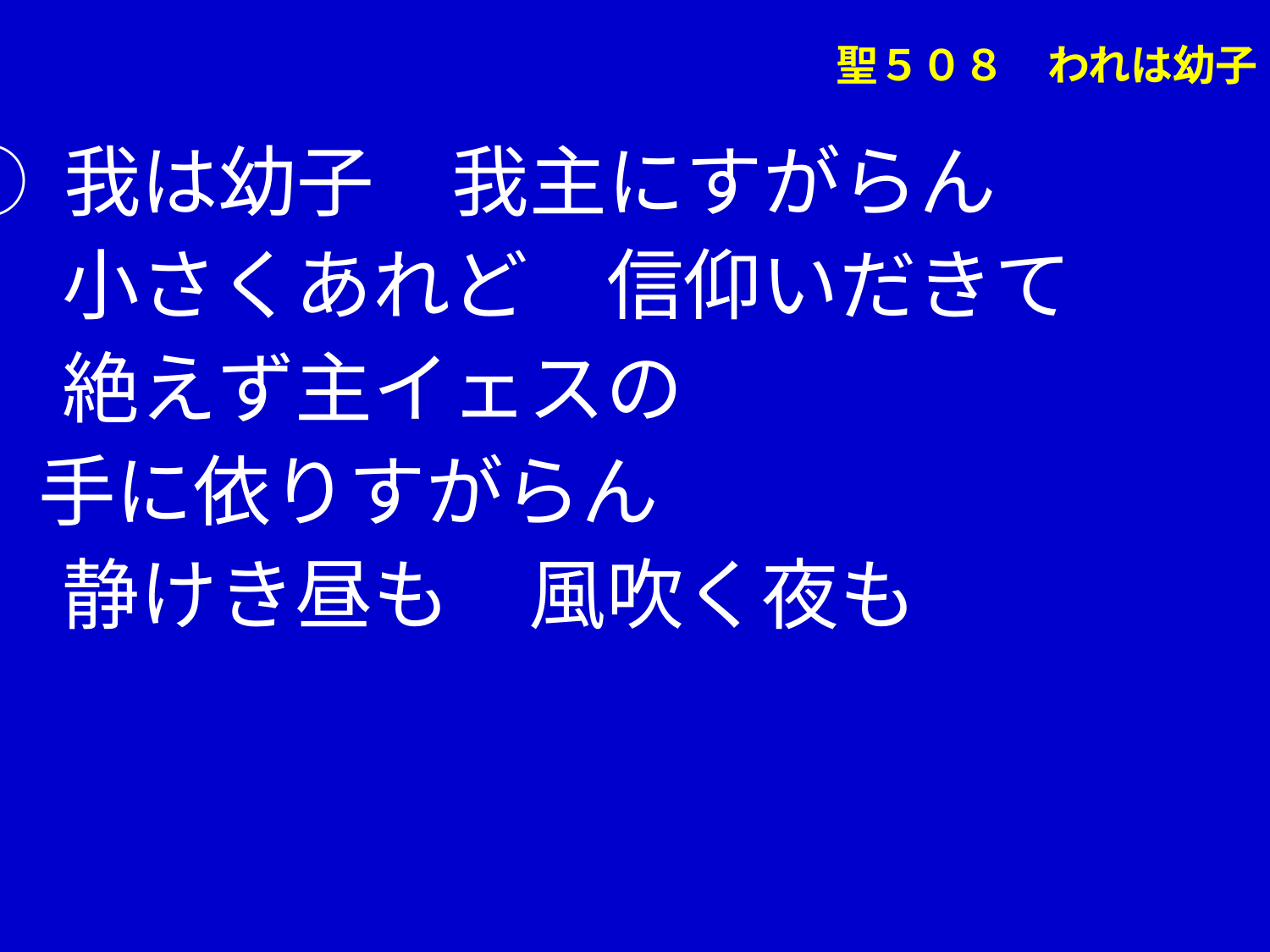

聖５０８　われは幼子
① 我は幼子　我主にすがらん
　  小さくあれど　信仰いだきて
　  絶えず主イェスの
    手に依りすがらん
　  静けき昼も　風吹く夜も